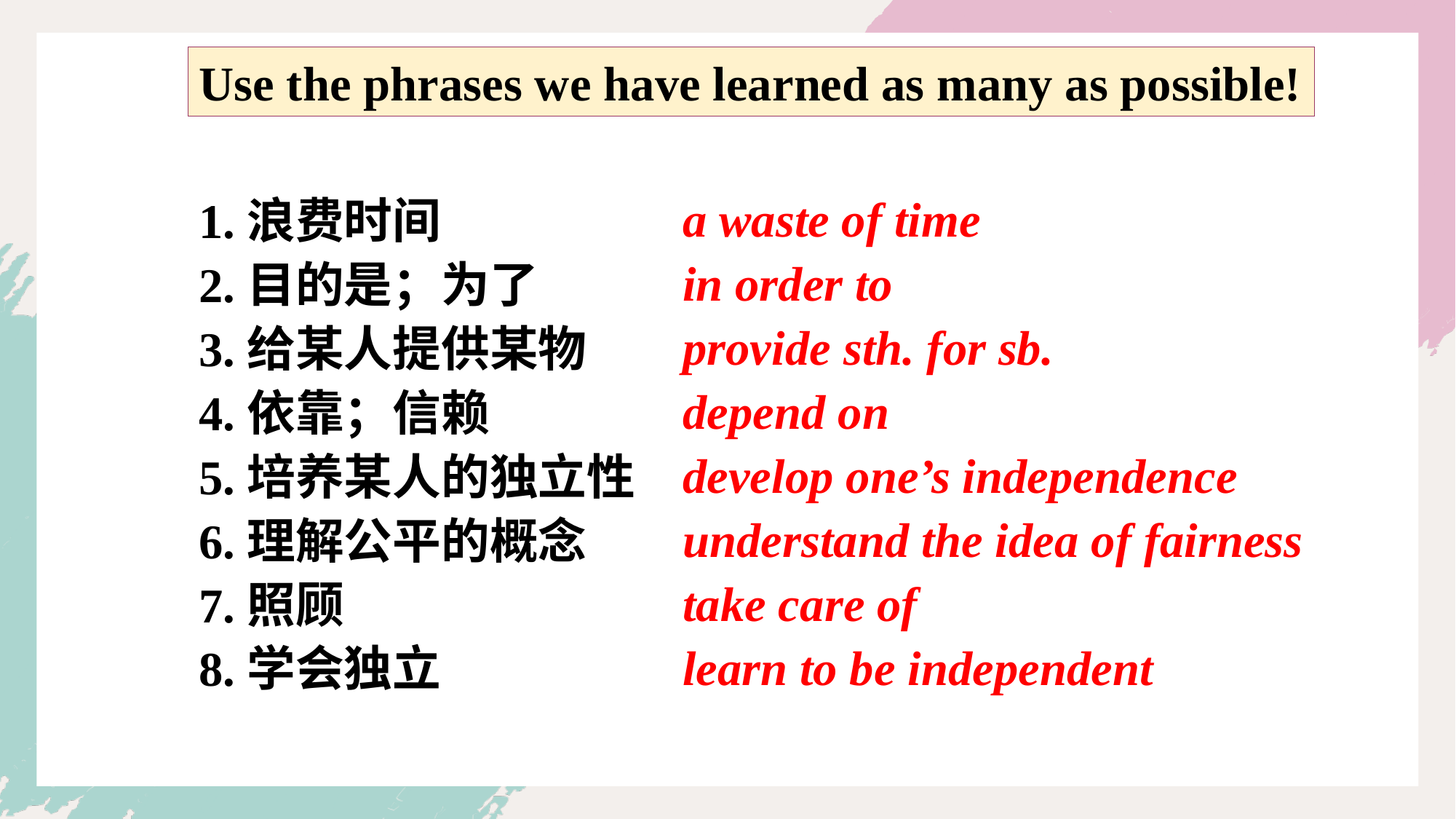

Use the phrases we have learned as many as possible!
a waste of time
in order to
provide sth. for sb.
depend on
develop one’s independence
understand the idea of fairness
take care of
learn to be independent
1.浪费时间
2.目的是；为了
3.给某人提供某物
4.依靠；信赖
5.培养某人的独立性
6.理解公平的概念
7.照顾
8.学会独立